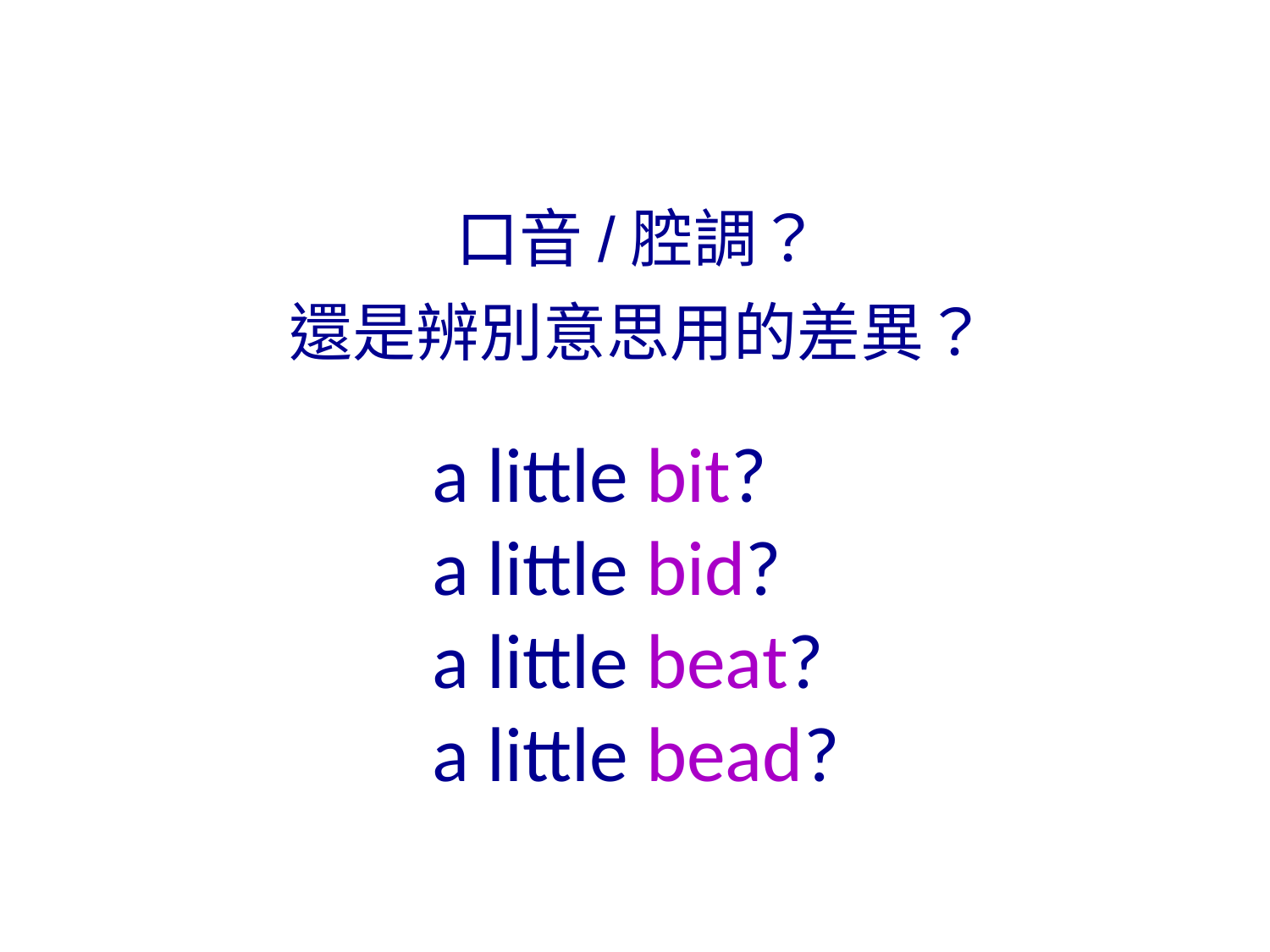

口音/腔調？
還是辨別意思用的差異？
a little bit?
a little bid?
a little beat?
a little bead?